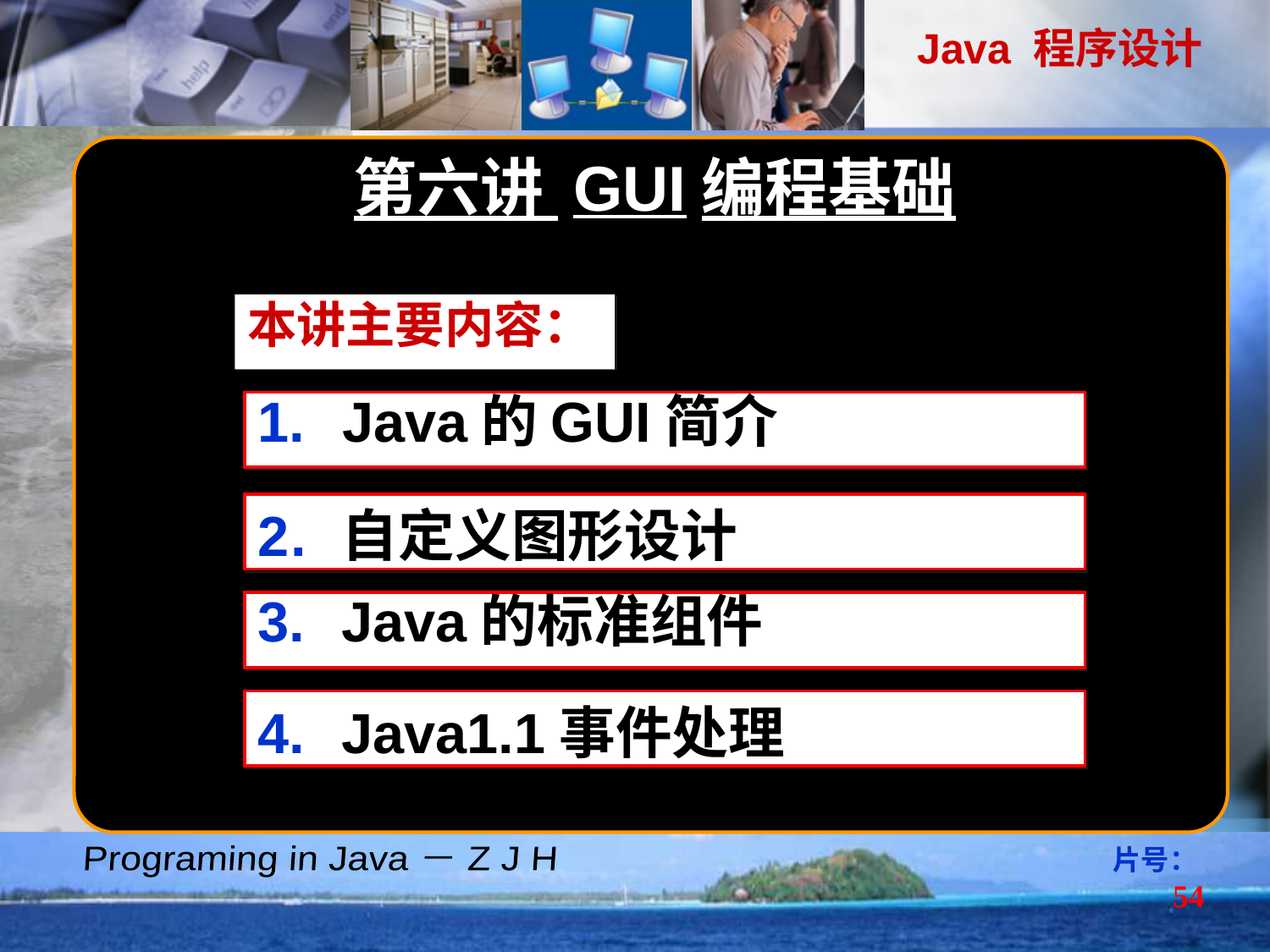

第六讲 GUI编程基础
本讲主要内容：
Java的GUI简介
自定义图形设计
Java的标准组件
Java1.1事件处理
片号：54